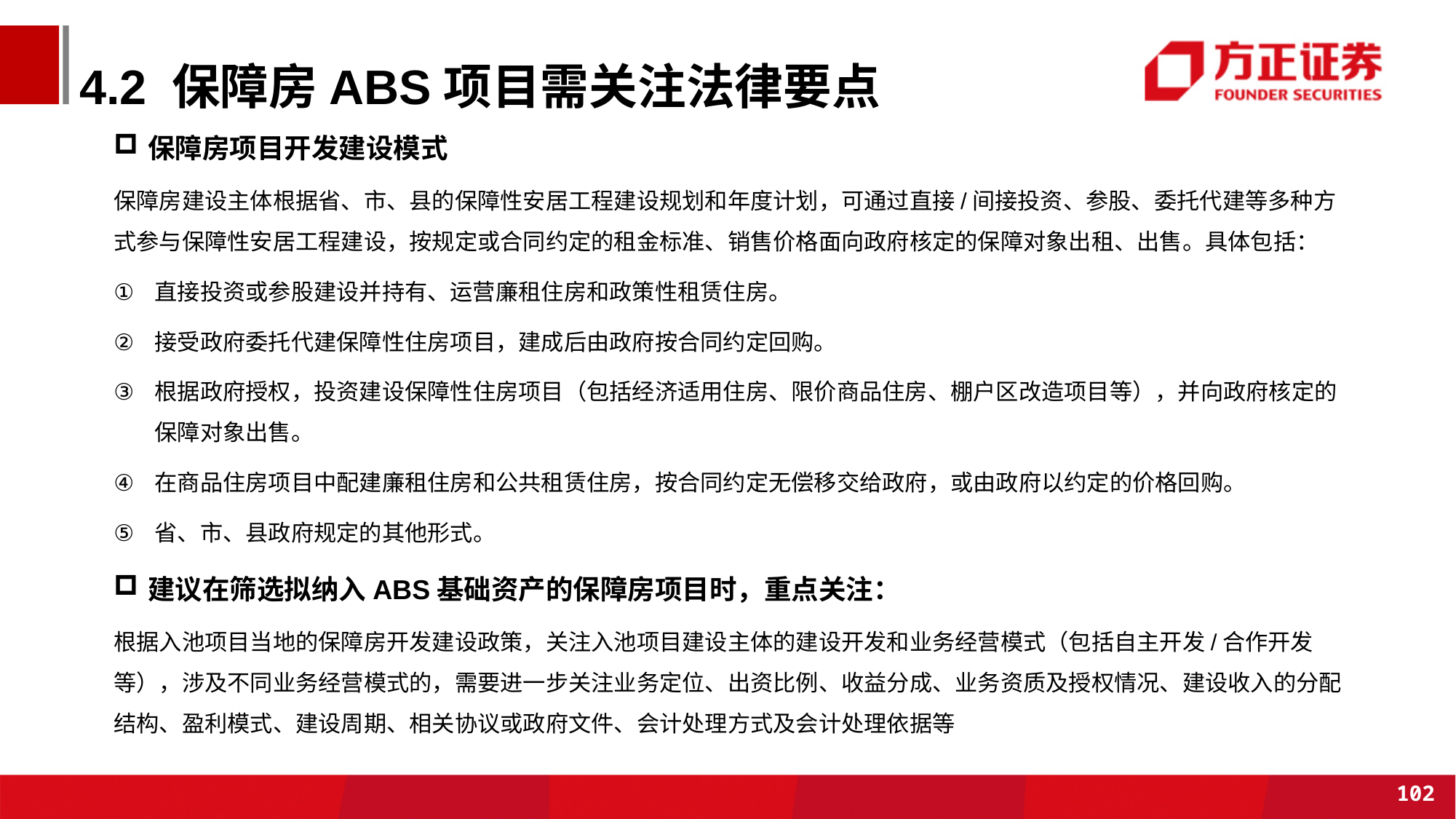

# 4.2 保障房ABS项目需关注法律要点
保障房项目开发建设模式
保障房建设主体根据省、市、县的保障性安居工程建设规划和年度计划，可通过直接/间接投资、参股、委托代建等多种方式参与保障性安居工程建设，按规定或合同约定的租金标准、销售价格面向政府核定的保障对象出租、出售。具体包括：
直接投资或参股建设并持有、运营廉租住房和政策性租赁住房。
接受政府委托代建保障性住房项目，建成后由政府按合同约定回购。
根据政府授权，投资建设保障性住房项目（包括经济适用住房、限价商品住房、棚户区改造项目等），并向政府核定的保障对象出售。
在商品住房项目中配建廉租住房和公共租赁住房，按合同约定无偿移交给政府，或由政府以约定的价格回购。
省、市、县政府规定的其他形式。
建议在筛选拟纳入ABS基础资产的保障房项目时，重点关注：
根据入池项目当地的保障房开发建设政策，关注入池项目建设主体的建设开发和业务经营模式（包括自主开发/合作开发等），涉及不同业务经营模式的，需要进一步关注业务定位、出资比例、收益分成、业务资质及授权情况、建设收入的分配结构、盈利模式、建设周期、相关协议或政府文件、会计处理方式及会计处理依据等
102